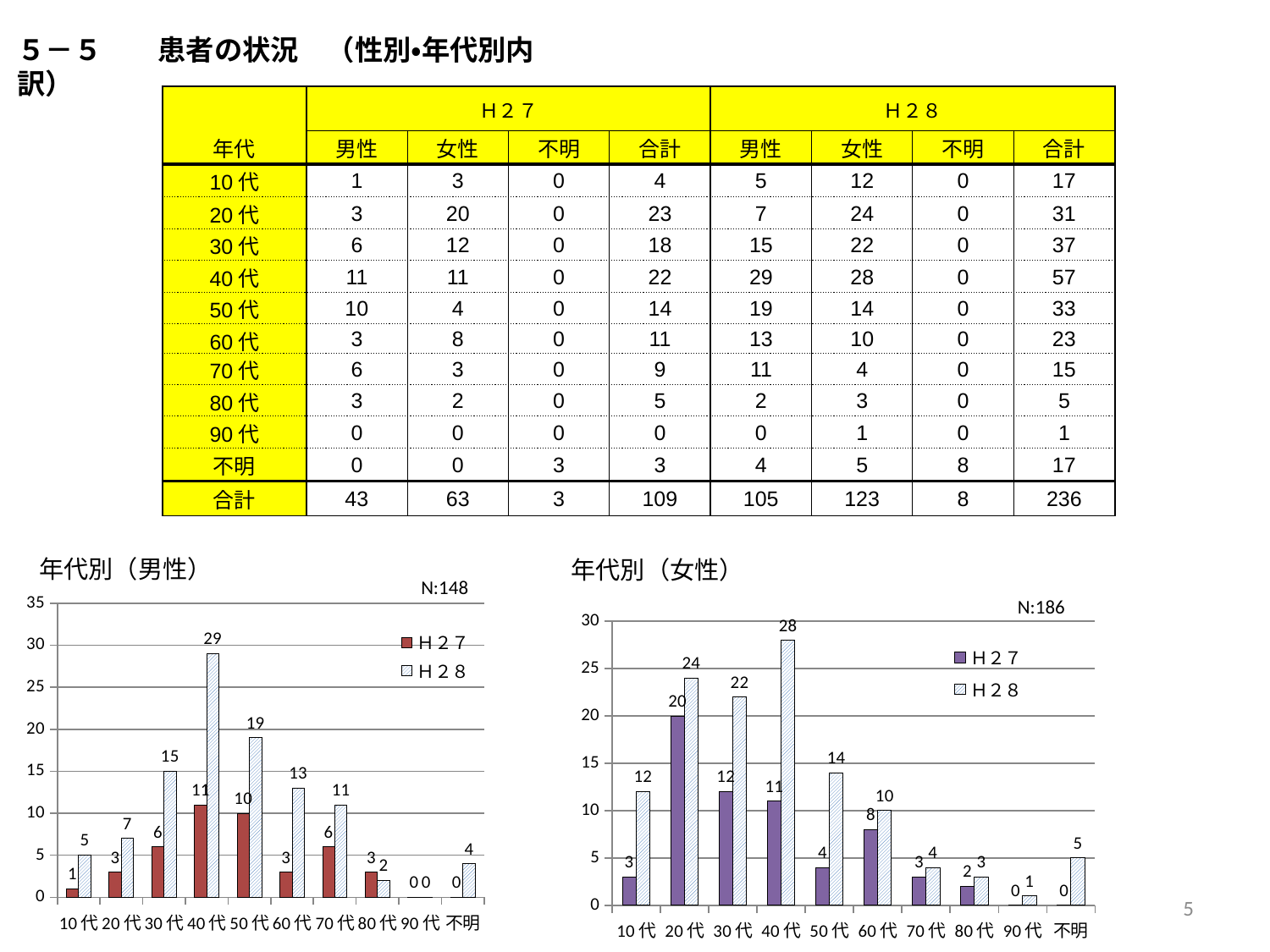

５－５　　患者の状況　（性別・年代別内訳）
|  | Ｈ２７ |  |  |  | Ｈ２８ |  |  |  |
| --- | --- | --- | --- | --- | --- | --- | --- | --- |
| 年代 | 男性 | 女性 | 不明 | 合計 | 男性 | 女性 | 不明 | 合計 |
| 10代 | 1 | 3 | 0 | 4 | 5 | 12 | 0 | 17 |
| 20代 | 3 | 20 | 0 | 23 | 7 | 24 | 0 | 31 |
| 30代 | 6 | 12 | 0 | 18 | 15 | 22 | 0 | 37 |
| 40代 | 11 | 11 | 0 | 22 | 29 | 28 | 0 | 57 |
| 50代 | 10 | 4 | 0 | 14 | 19 | 14 | 0 | 33 |
| 60代 | 3 | 8 | 0 | 11 | 13 | 10 | 0 | 23 |
| 70代 | 6 | 3 | 0 | 9 | 11 | 4 | 0 | 15 |
| 80代 | 3 | 2 | 0 | 5 | 2 | 3 | 0 | 5 |
| 90代 | 0 | 0 | 0 | 0 | 0 | 1 | 0 | 1 |
| 不明 | 0 | 0 | 3 | 3 | 4 | 5 | 8 | 17 |
| 合計 | 43 | 63 | 3 | 109 | 105 | 123 | 8 | 236 |
年代別（男性）
年代別（女性）
N:148

### Chart

| Category | Ｈ２７ | Ｈ２８ |
|---|---|---|
| 10代 | 1.0 | 5.0 |
| 20代 | 3.0 | 7.0 |
| 30代 | 6.0 | 15.0 |
| 40代 | 11.0 | 29.0 |
| 50代 | 10.0 | 19.0 |
| 60代 | 3.0 | 13.0 |
| 70代 | 6.0 | 11.0 |
| 80代 | 3.0 | 2.0 |
| 90代 | 0.0 | 0.0 |
| 不明 | 0.0 | 4.0 |
N:186

### Chart

| Category | Ｈ２７ | Ｈ２８ |
|---|---|---|
| 10代 | 3.0 | 12.0 |
| 20代 | 20.0 | 24.0 |
| 30代 | 12.0 | 22.0 |
| 40代 | 11.0 | 28.0 |
| 50代 | 4.0 | 14.0 |
| 60代 | 8.0 | 10.0 |
| 70代 | 3.0 | 4.0 |
| 80代 | 2.0 | 3.0 |
| 90代 | 0.0 | 1.0 |
| 不明 | 0.0 | 5.0 |
5